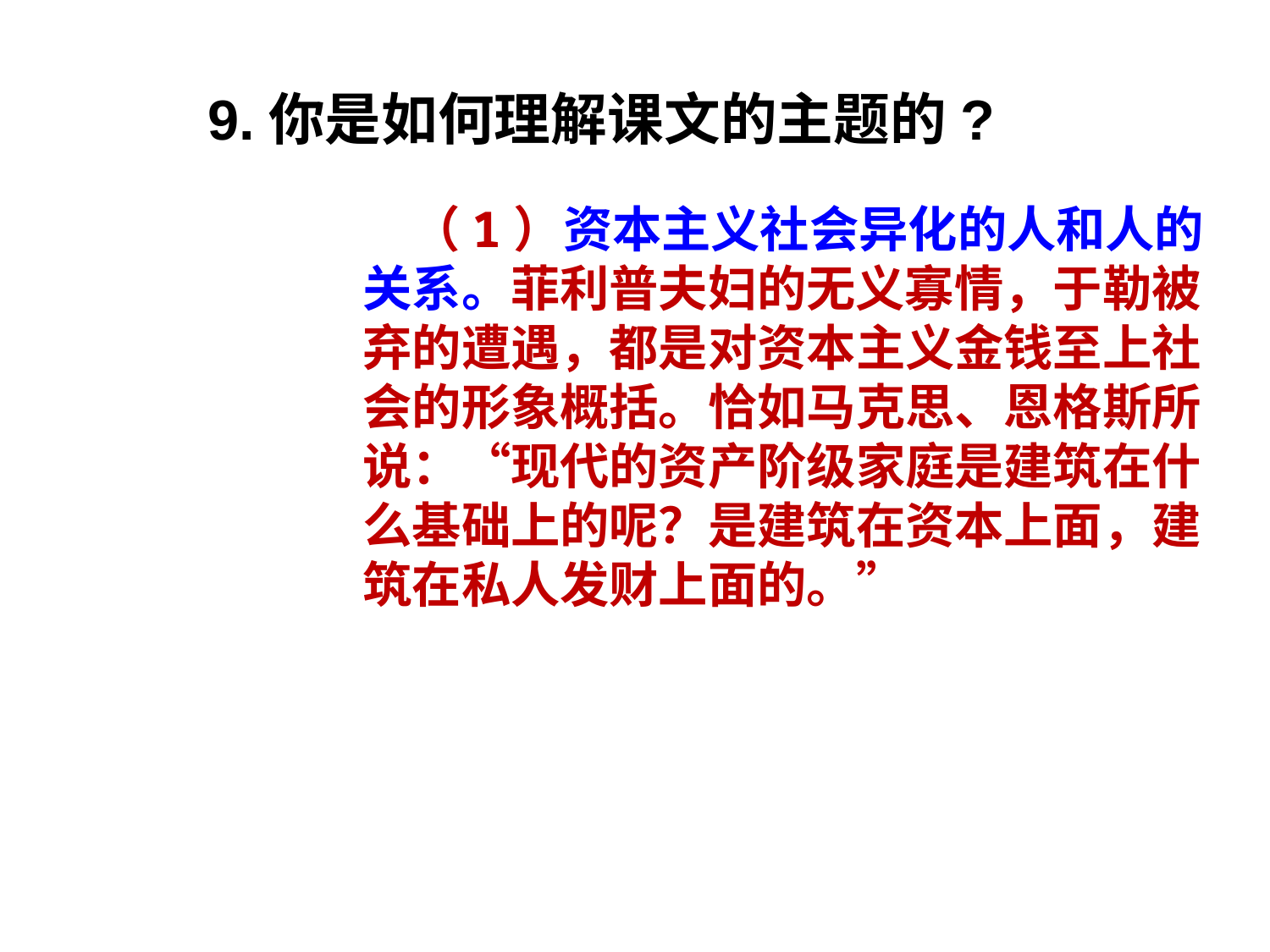

9.你是如何理解课文的主题的?
    （1）资本主义社会异化的人和人的关系。菲利普夫妇的无义寡情，于勒被弃的遭遇，都是对资本主义金钱至上社会的形象概括。恰如马克思、恩格斯所说：“现代的资产阶级家庭是建筑在什么基础上的呢？是建筑在资本上面，建筑在私人发财上面的。”